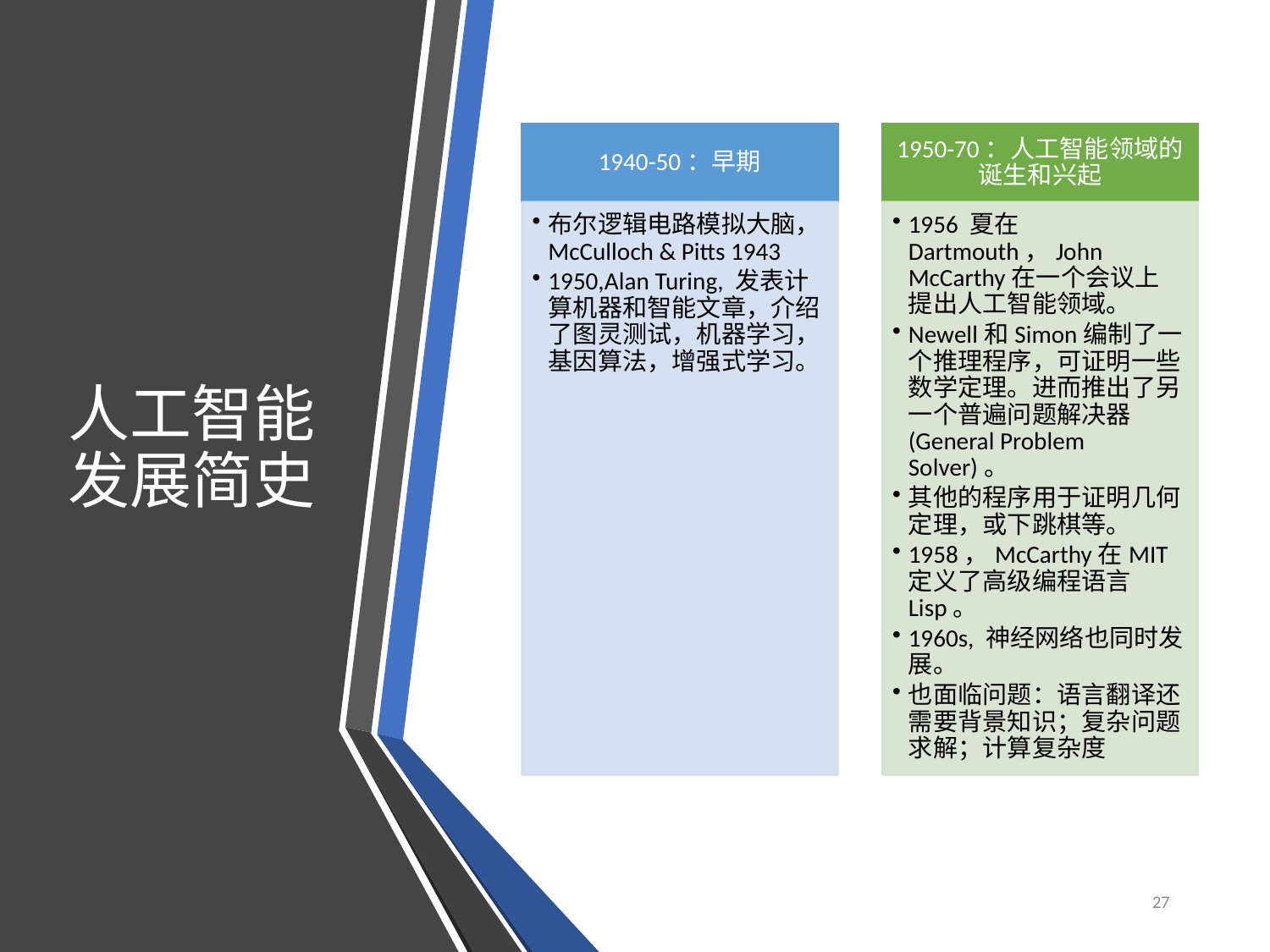

# 人工智能发展简史
1940-50：早期
布尔逻辑电路模拟大脑，McCulloch & Pitts 1943
1950,Alan Turing, 发表计算机器和智能文章，介绍了图灵测试，机器学习，基因算法，增强式学习。
1950-70：人工智能领域的诞生和兴起
1956 夏在Dartmouth，John McCarthy在一个会议上提出人工智能领域。
Newell和Simon编制了一个推理程序，可证明一些数学定理。进而推出了另一个普遍问题解决器(General Problem Solver)。
其他的程序用于证明几何定理，或下跳棋等。
1958，McCarthy在MIT定义了高级编程语言Lisp。
1960s, 神经网络也同时发展。
也面临问题：语言翻译还需要背景知识；复杂问题求解；计算复杂度
27